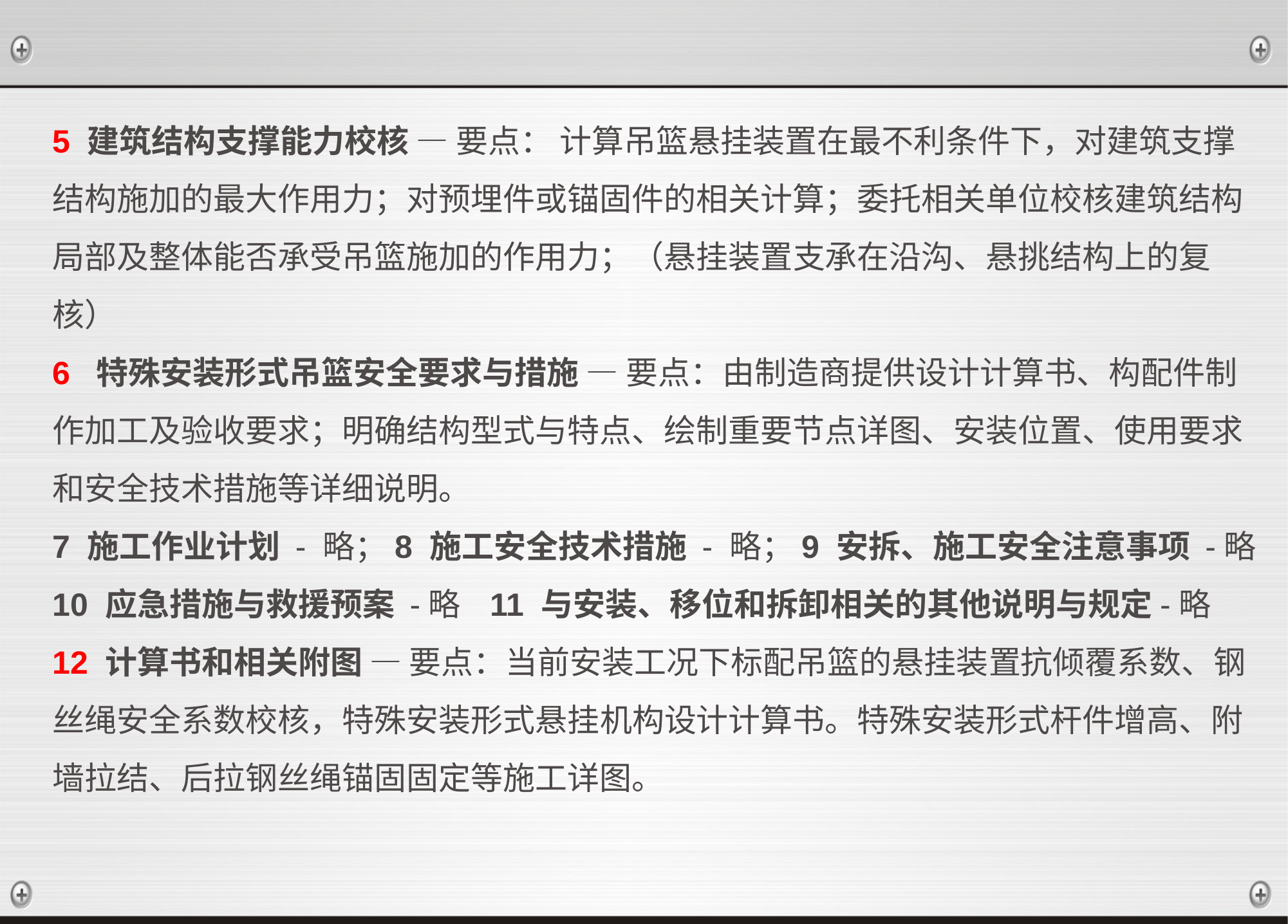

5 建筑结构支撑能力校核 — 要点： 计算吊篮悬挂装置在最不利条件下，对建筑支撑结构施加的最大作用力；对预埋件或锚固件的相关计算；委托相关单位校核建筑结构局部及整体能否承受吊篮施加的作用力；（悬挂装置支承在沿沟、悬挑结构上的复核）
6  特殊安装形式吊篮安全要求与措施 — 要点：由制造商提供设计计算书、构配件制作加工及验收要求；明确结构型式与特点、绘制重要节点详图、安装位置、使用要求和安全技术措施等详细说明。
7 施工作业计划 - 略；8 施工安全技术措施 - 略；9 安拆、施工安全注意事项 -略
10 应急措施与救援预案 -略   11 与安装、移位和拆卸相关的其他说明与规定-略
12 计算书和相关附图 — 要点：当前安装工况下标配吊篮的悬挂装置抗倾覆系数、钢丝绳安全系数校核，特殊安装形式悬挂机构设计计算书。特殊安装形式杆件增高、附墙拉结、后拉钢丝绳锚固固定等施工详图。